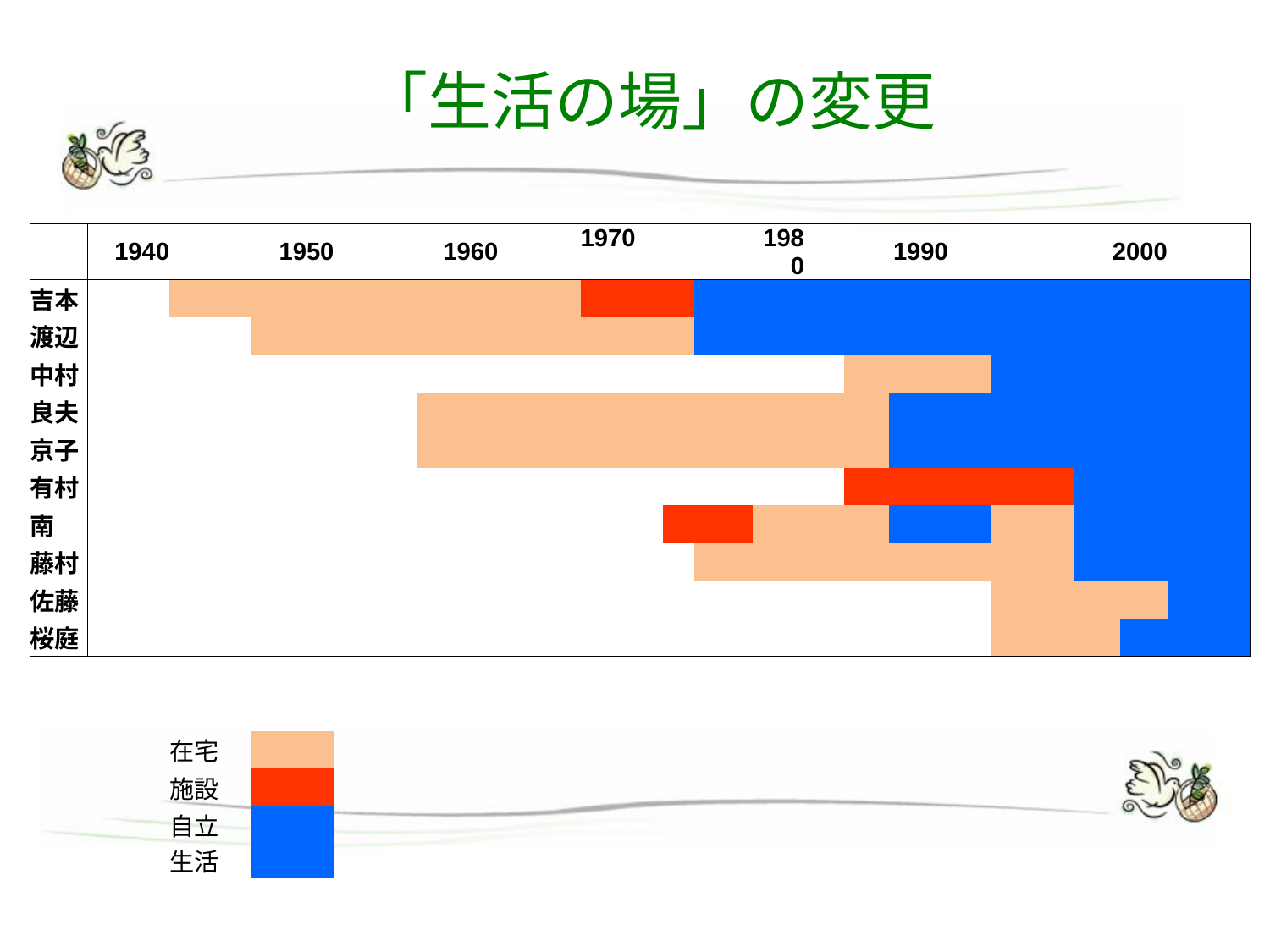

「生活の場」の変更
|  |  |  |  |  |  |  |  |  |  |  |  |  |  |  |  |  |  |  |  |
| --- | --- | --- | --- | --- | --- | --- | --- | --- | --- | --- | --- | --- | --- | --- | --- | --- | --- | --- | --- |
|  |  |  |  |  |  |  |  |  |  |  |  |  |  |  |  |  |  |  |  |
|  | 1940 |  | 1950 |  | 1960 |  | 1970 |  |  | 1980 |  |  | 1990 |  |  | 2000 |  |  |  |
| 吉本 |  |  |  |  |  |  |  |  |  |  |  |  |  |  |  |  |  |  |  |
| 渡辺 |  |  |  |  |  |  |  |  |  |  |  |  |  |  |  |  |  |  |  |
| 中村 |  |  |  |  |  |  |  |  |  |  |  |  |  |  |  |  |  |  |  |
| 良夫 |  |  |  |  |  |  |  |  |  |  |  |  |  |  |  |  |  |  |  |
| 京子 |  |  |  |  |  |  |  |  |  |  |  |  |  |  |  |  |  |  |  |
| 有村 |  |  |  |  |  |  |  |  |  |  |  |  |  |  |  |  |  |  |  |
| 南 |  |  |  |  |  |  |  |  |  |  |  |  |  |  |  |  |  |  |  |
| 藤村 |  |  |  |  |  |  |  |  |  |  |  |  |  |  |  |  |  |  |  |
| 佐藤 |  |  |  |  |  |  |  |  |  |  |  |  |  |  |  |  |  |  |  |
| 桜庭 |  |  |  |  |  |  |  |  |  |  |  |  |  |  |  |  |  |  |  |
|  |  |  |  |  |  |  |  |  |  |  |  |  |  |  |  |  |  |  |  |
|  |  |  |  |  |  |  |  |  |  |  |  |  |  |  |  |  |  |  |  |
|  |  | 在宅 |  |  |  |  |  |  |  |  |  |  |  |  |  |  |  |  |  |
|  |  | 施設 |  |  |  |  |  |  |  |  |  |  |  |  |  |  |  |  |  |
|  |  | 自立 生活 |  |  |  |  |  |  |  |  |  |  |  |  |  |  |  |  |  |
|  |  |  |  |  |  |  |  |  |  |  |  |  |  |  |  |  |  |  |  |
|  |  |  |  |  |  |  |  |  |  |  |  |  |  |  |  |  |  |  |  |